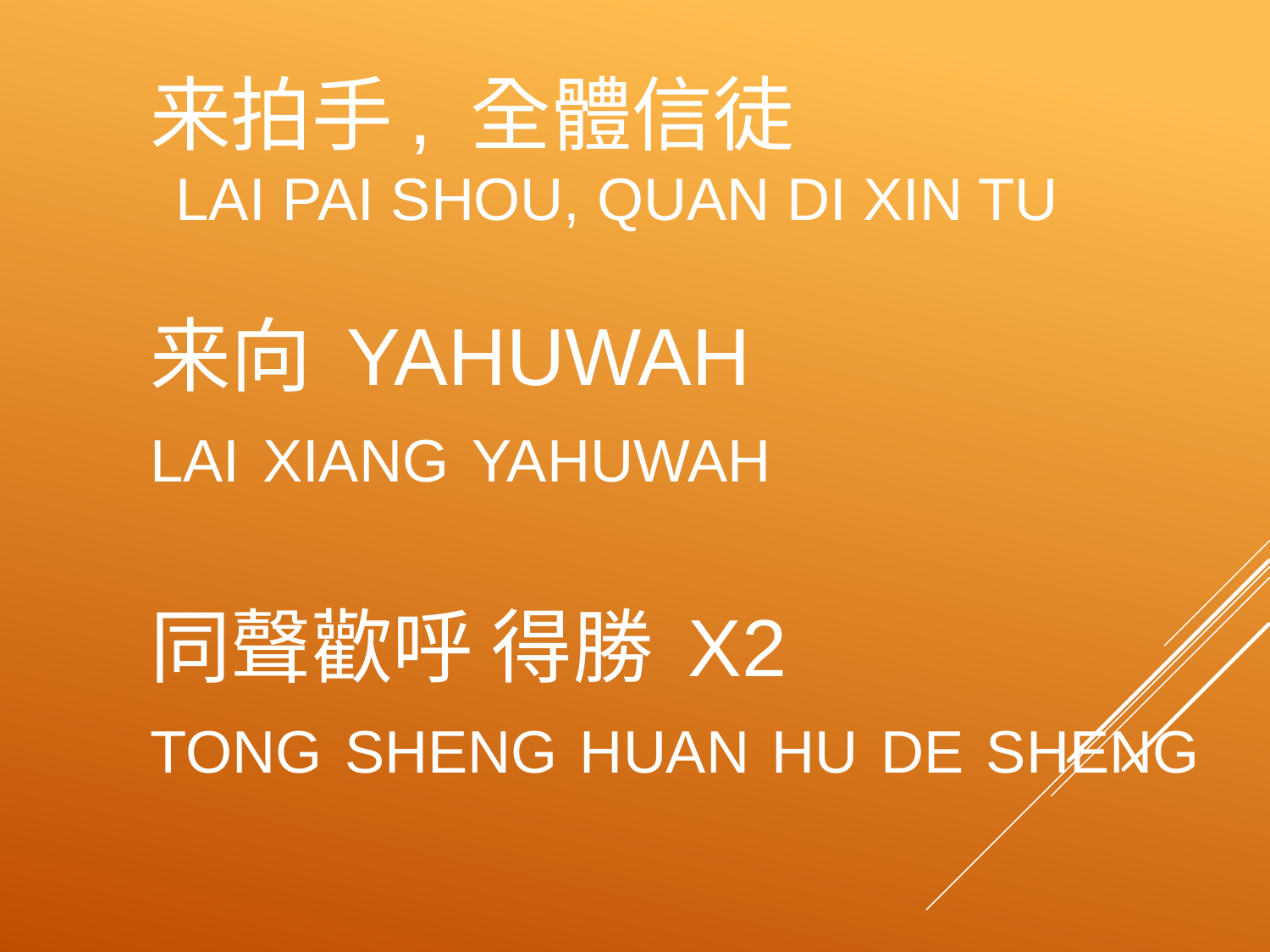

# 来拍手, 全體信徒 lai pai shou, quan di xin tu 来向 Yahuwah lai xiang Yahuwah 同聲歡呼 得勝 X2 tong sheng huan hu de sheng